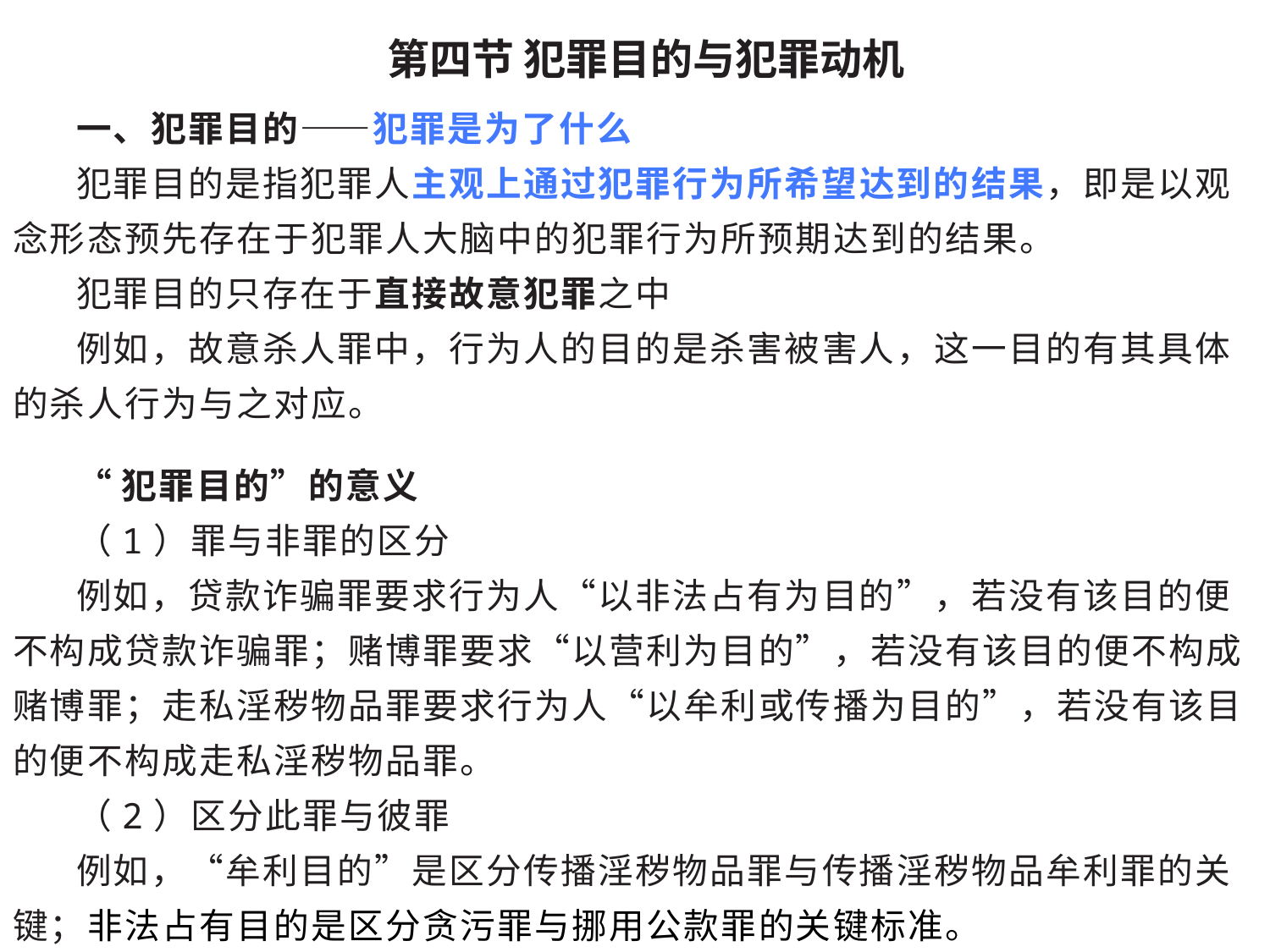

第四节 犯罪目的与犯罪动机
一、犯罪目的——犯罪是为了什么
犯罪目的是指犯罪人主观上通过犯罪行为所希望达到的结果，即是以观念形态预先存在于犯罪人大脑中的犯罪行为所预期达到的结果。
犯罪目的只存在于直接故意犯罪之中
例如，故意杀人罪中，行为人的目的是杀害被害人，这一目的有其具体的杀人行为与之对应。

“犯罪目的”的意义
（1）罪与非罪的区分
例如，贷款诈骗罪要求行为人“以非法占有为目的”，若没有该目的便不构成贷款诈骗罪；赌博罪要求“以营利为目的”，若没有该目的便不构成赌博罪；走私淫秽物品罪要求行为人“以牟利或传播为目的”，若没有该目的便不构成走私淫秽物品罪。
（2）区分此罪与彼罪
例如，“牟利目的”是区分传播淫秽物品罪与传播淫秽物品牟利罪的关键；非法占有目的是区分贪污罪与挪用公款罪的关键标准。